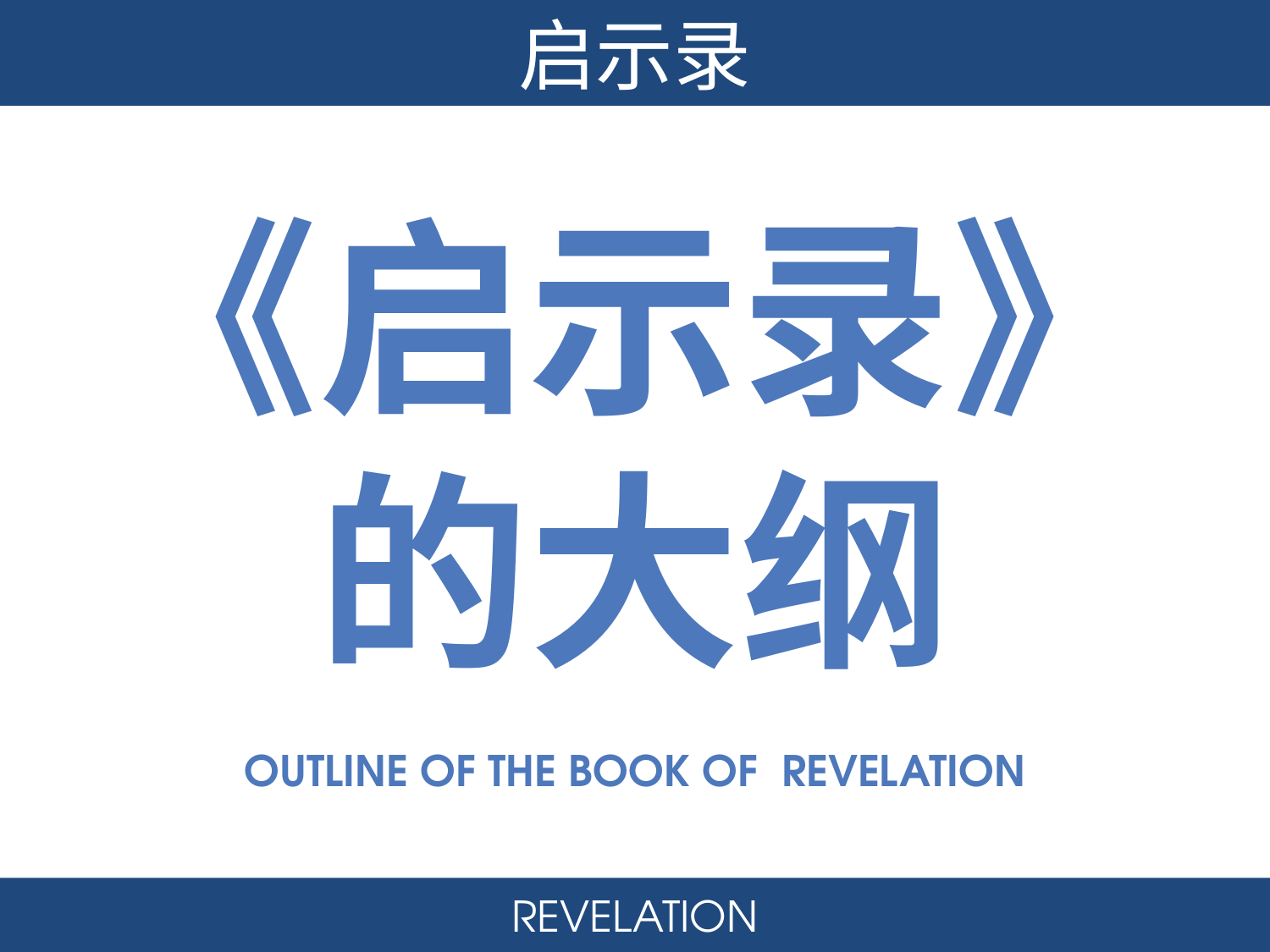

# 启示录
《启示录》
的大纲

OUTLINE of the Book of  REVELATION
REVELATION